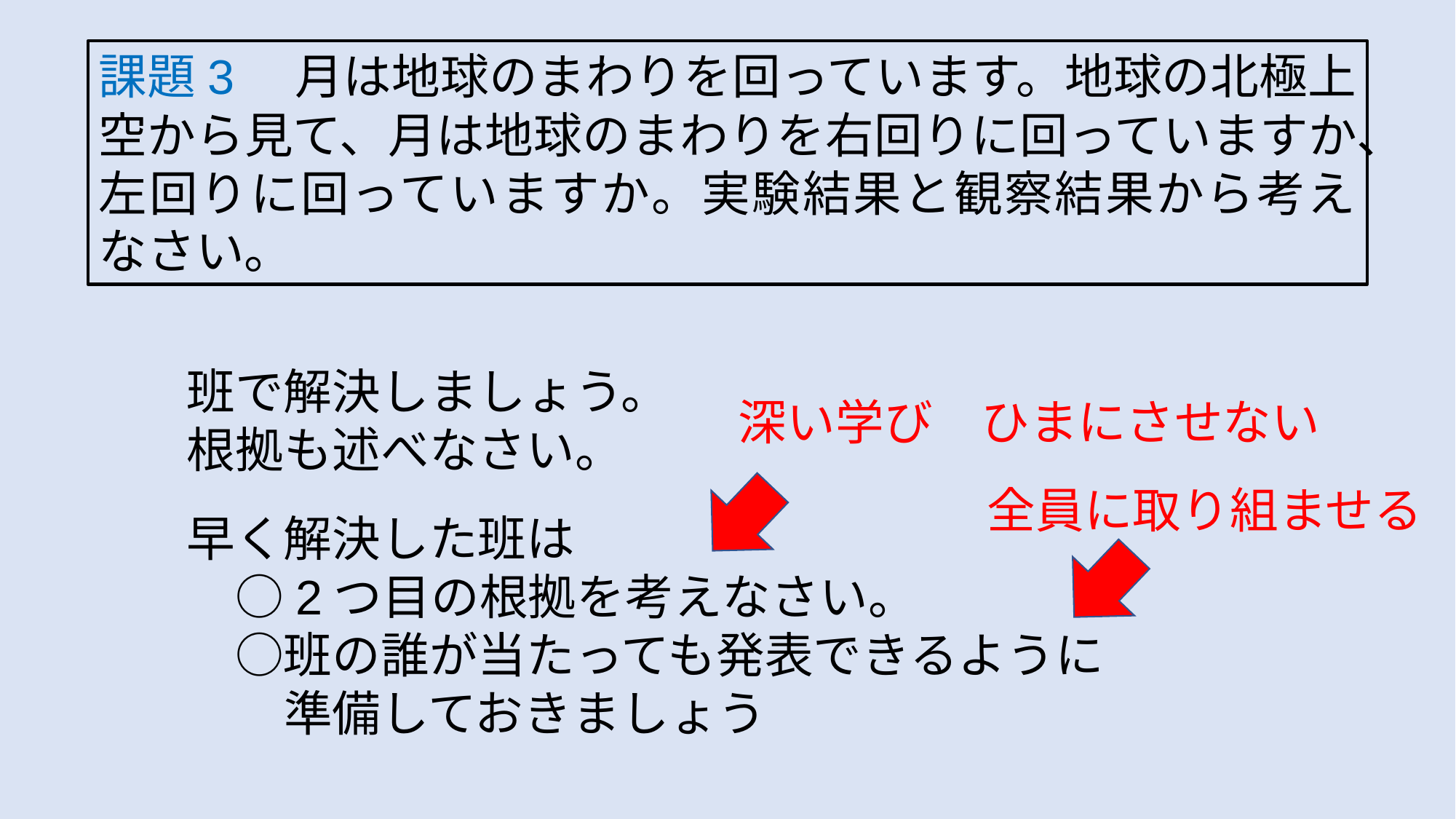

課題3　月は地球のまわりを回っています。地球の北極上空から見て、月は地球のまわりを右回りに回っていますか、左回りに回っていますか。実験結果と観察結果から考えなさい。
班で解決しましょう。
根拠も述べなさい。
深い学び　ひまにさせない
全員に取り組ませる

早く解決した班は
　○2つ目の根拠を考えなさい。
　○班の誰が当たっても発表できるように
　　準備しておきましょう